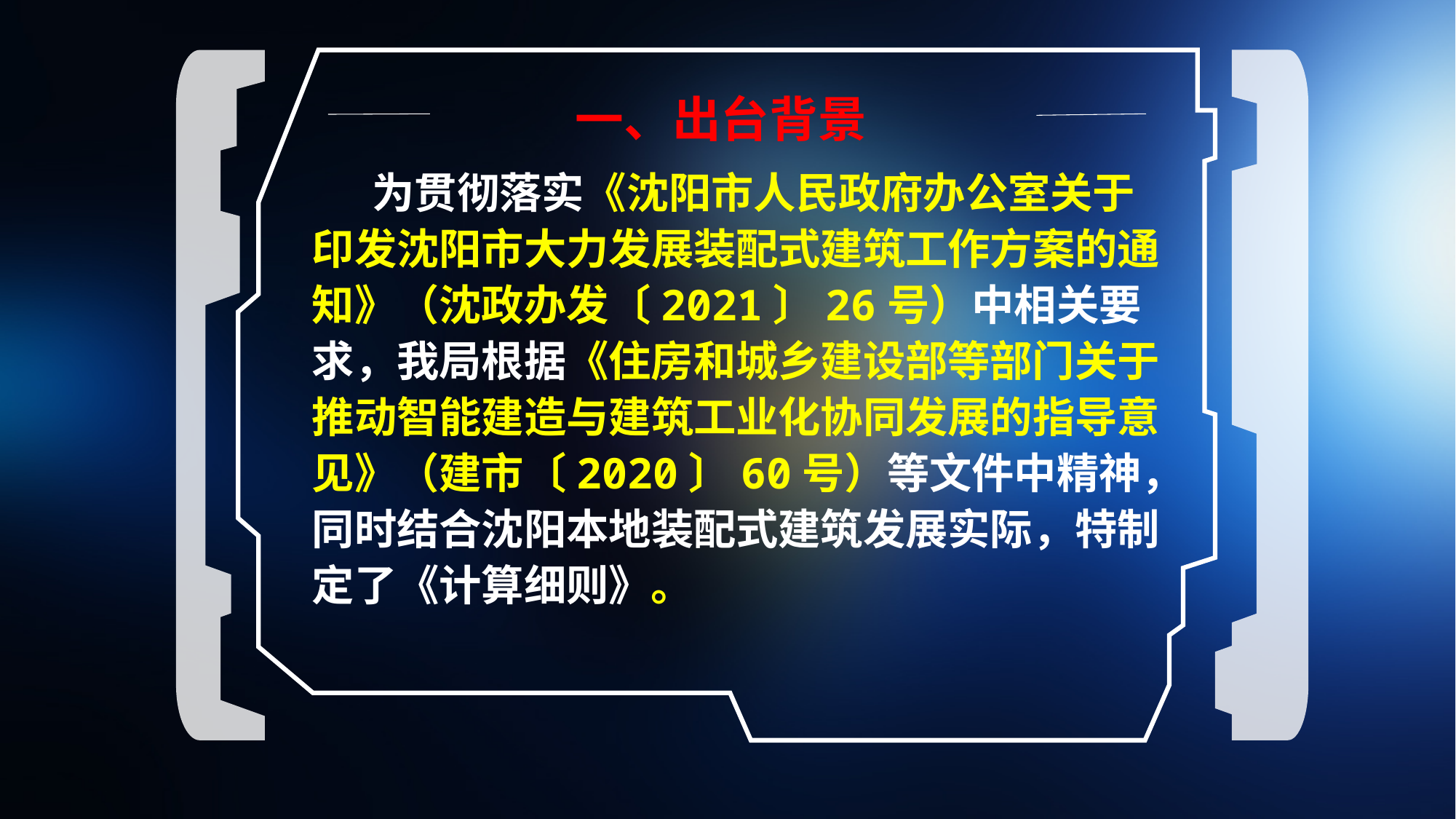

一、出台背景
       为贯彻落实《沈阳市人民政府办公室关于印发沈阳市大力发展装配式建筑工作方案的通知》（沈政办发〔2021〕26号）中相关要求，我局根据《住房和城乡建设部等部门关于推动智能建造与建筑工业化协同发展的指导意见》（建市〔2020〕60号）等文件中精神，同时结合沈阳本地装配式建筑发展实际，特制定了《计算细则》。